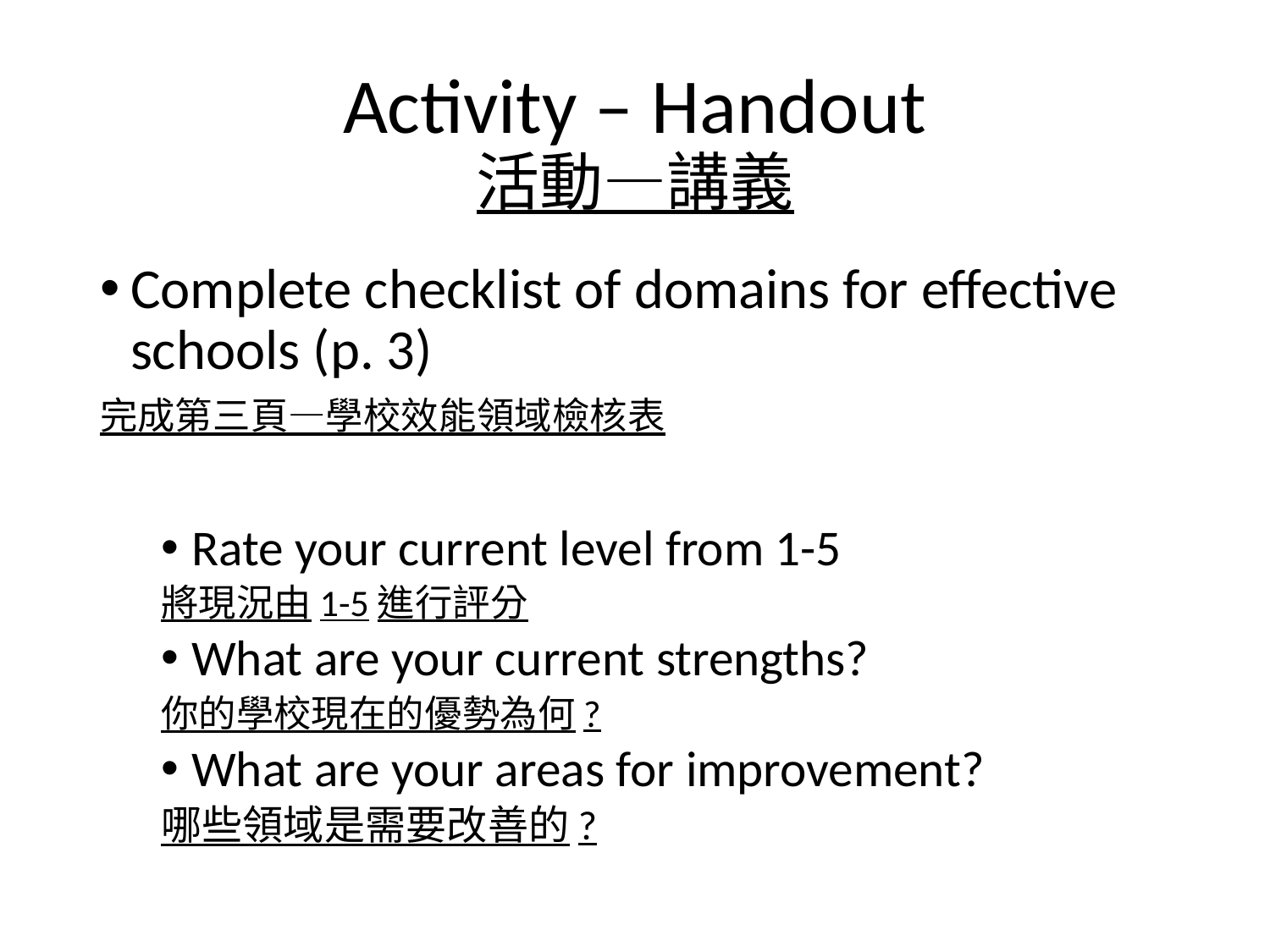

# Activity – Handout 活動—講義
Complete checklist of domains for effective schools (p. 3)
完成第三頁—學校效能領域檢核表

Rate your current level from 1-5
將現況由1-5進行評分
What are your current strengths?
你的學校現在的優勢為何?
What are your areas for improvement?
哪些領域是需要改善的?